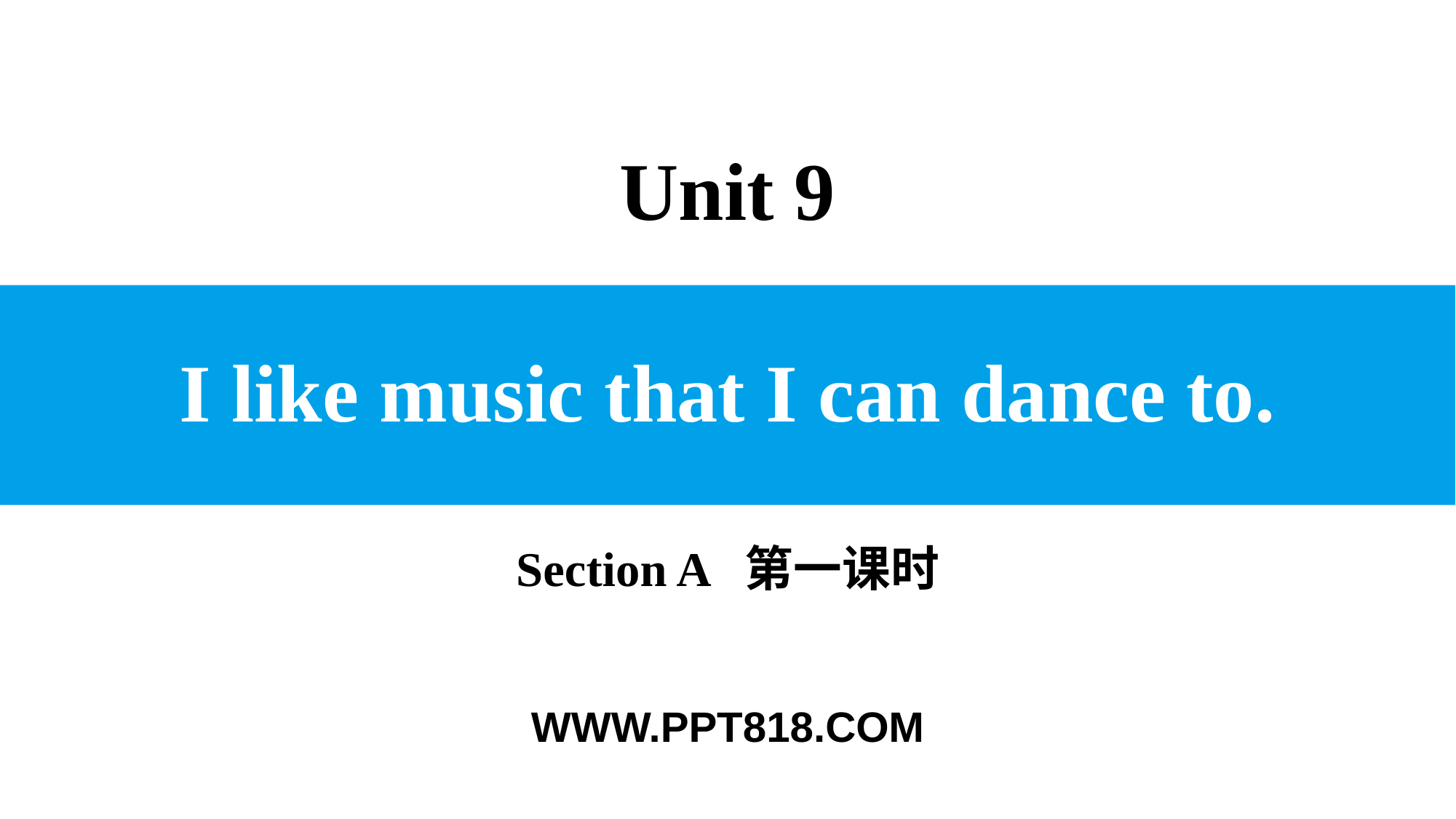

Unit 9
# I like music that I can dance to.
Section A  第一课时
WWW.PPT818.COM